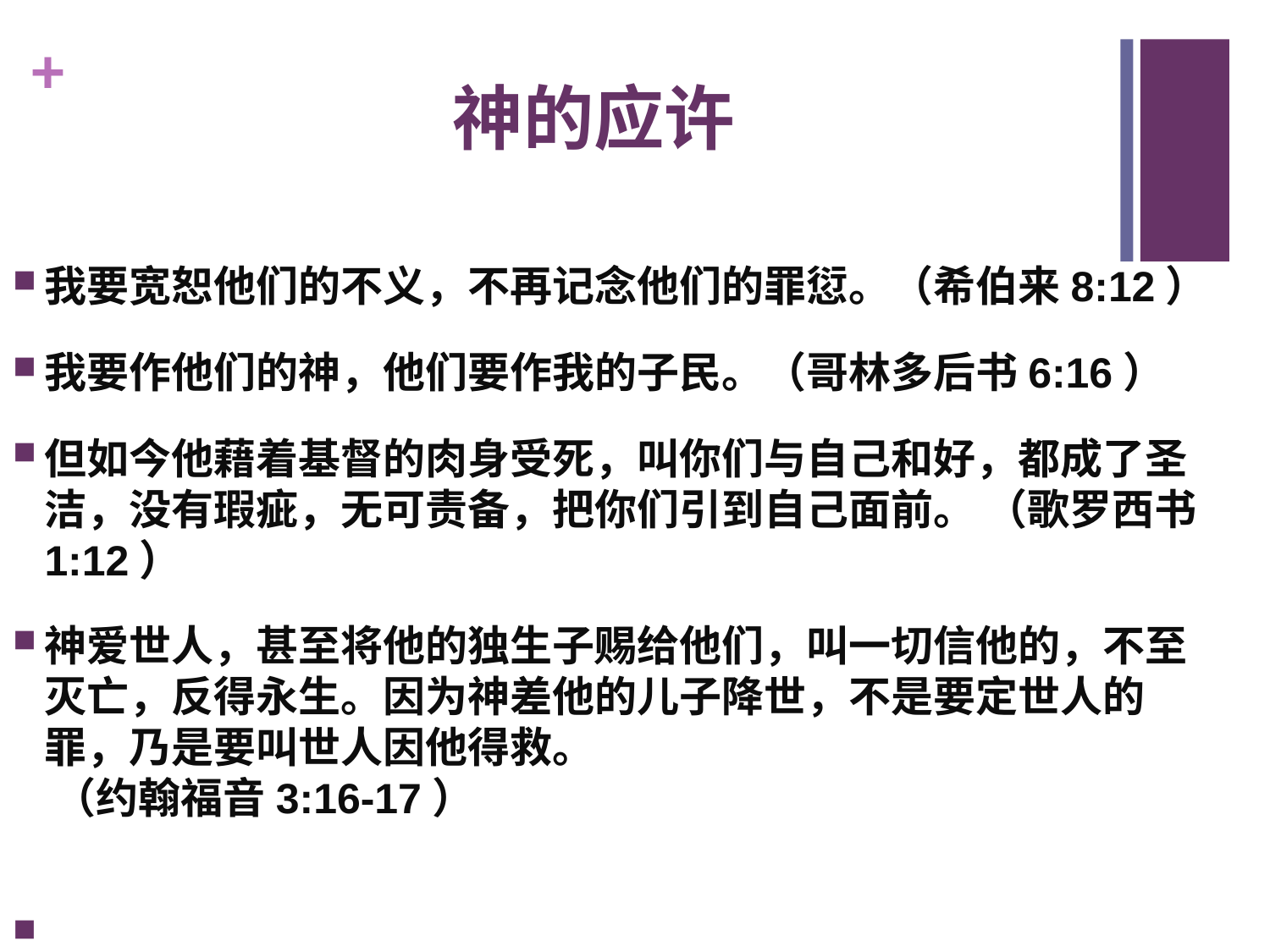

# 神的应许

我要宽恕他们的不义，不再记念他们的罪愆。（希伯来8:12）
我要作他们的神，他们要作我的子民。（哥林多后书6:16）
但如今他藉着基督的肉身受死，叫你们与自己和好，都成了圣洁，没有瑕疵，无可责备，把你们引到自己面前。 （歌罗西书1:12）
神爱世人，甚至将他的独生子赐给他们，叫一切信他的，不至灭亡，反得永生。因为神差他的儿子降世，不是要定世人的罪，乃是要叫世人因他得救。
 （约翰福音3:16-17）